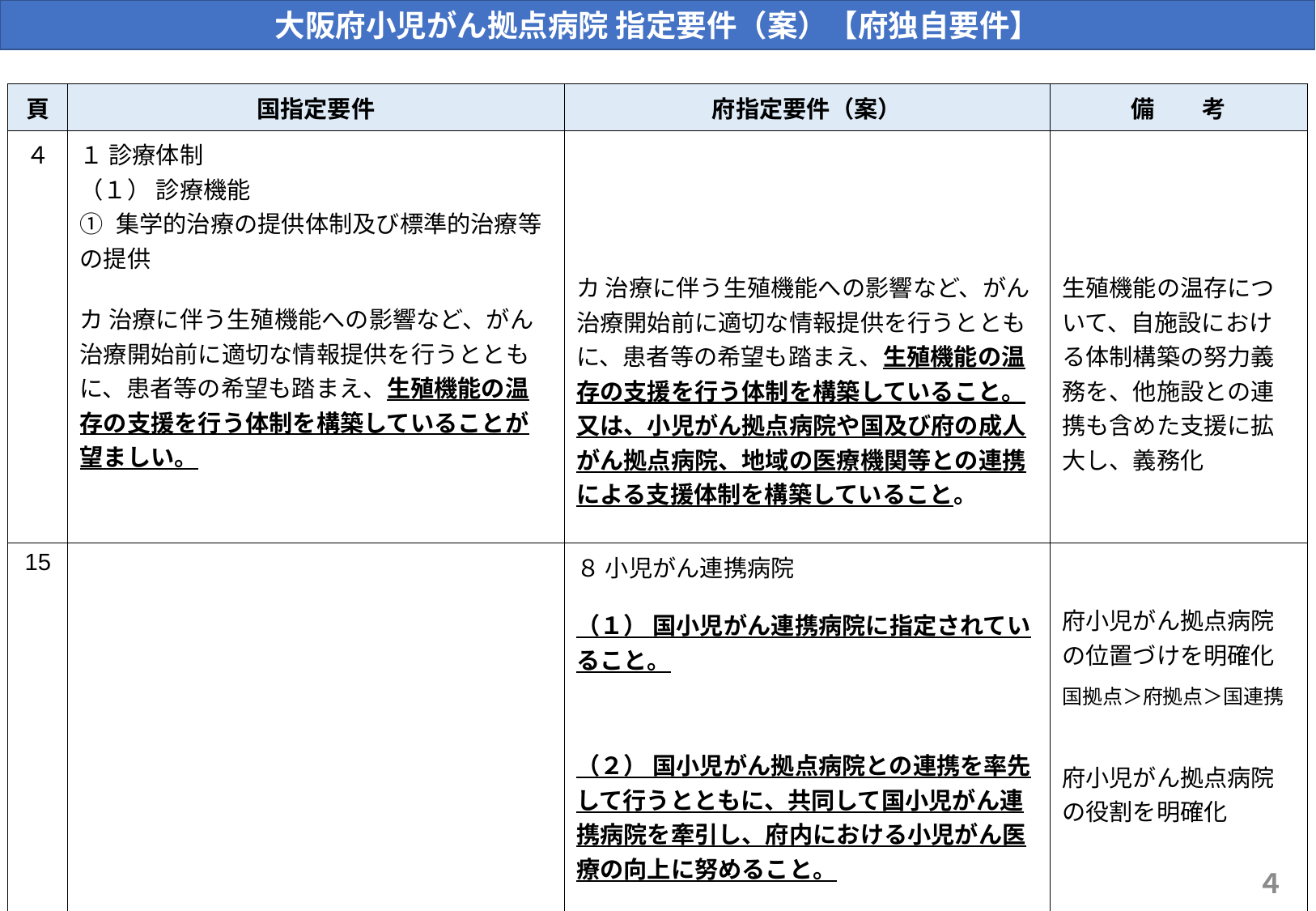

大阪府小児がん拠点病院 指定要件（案）【府独自要件】
| 頁 | 国指定要件 | 府指定要件（案） | 備　　考 |
| --- | --- | --- | --- |
| ４ | １ 診療体制 （１） 診療機能 ① 集学的治療の提供体制及び標準的治療等の提供 カ 治療に伴う生殖機能への影響など、がん治療開始前に適切な情報提供を行うとともに、患者等の希望も踏まえ、生殖機能の温存の支援を行う体制を構築していることが望ましい。 | カ 治療に伴う生殖機能への影響など、がん治療開始前に適切な情報提供を行うとともに、患者等の希望も踏まえ、生殖機能の温存の支援を行う体制を構築していること。 又は、小児がん拠点病院や国及び府の成人がん拠点病院、地域の医療機関等との連携による支援体制を構築していること。 | 生殖機能の温存について、自施設における体制構築の努力義務を、他施設との連携も含めた支援に拡大し、義務化 |
| 15 |  | ８ 小児がん連携病院 （１） 国小児がん連携病院に指定されていること。 （２） 国小児がん拠点病院との連携を率先して行うとともに、共同して国小児がん連携病院を牽引し、府内における小児がん医療の向上に努めること。 | 府小児がん拠点病院の位置づけを明確化 国拠点＞府拠点＞国連携 府小児がん拠点病院の役割を明確化 |
４